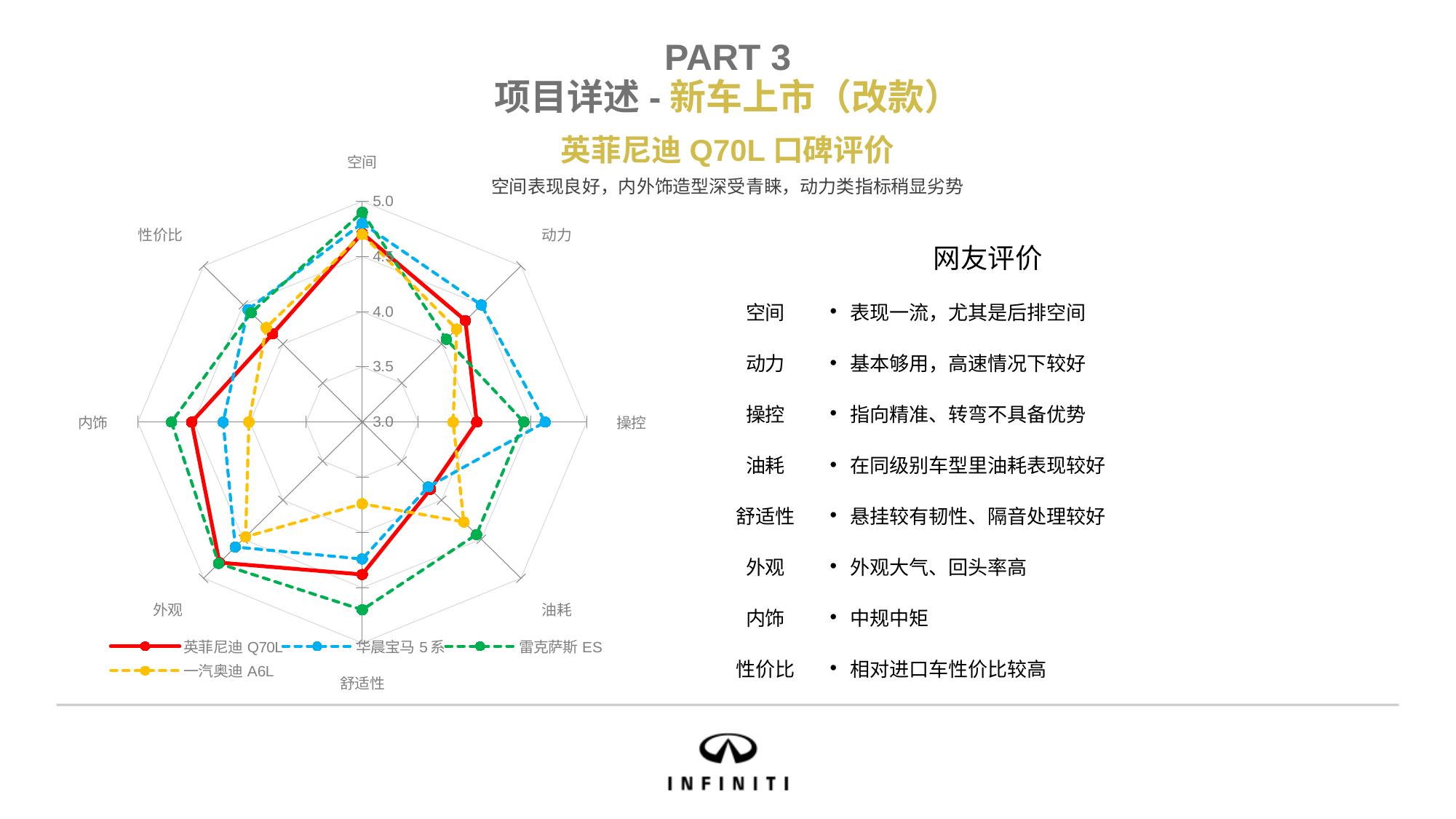

PART 3
项目详述-新车上市（改款）
英菲尼迪Q70L口碑评价

### Chart

| Category | 英菲尼迪Q70L | 华晨宝马5系 | 雷克萨斯ES | 一汽奥迪A6L |
|---|---|---|---|---|
| 空间 | 4.71 | 4.8 | 4.9 | 4.7 |
| 动力 | 4.3 | 4.5 | 4.06 | 4.19 |
| 操控 | 4.02 | 4.63 | 4.44 | 3.81 |
| 油耗 | 3.86 | 3.83 | 4.44 | 4.28 |
| 舒适性 | 4.38 | 4.24 | 4.7 | 3.74 |
| 外观 | 4.8 | 4.6 | 4.81 | 4.47 |
| 内饰 | 4.52 | 4.24 | 4.7 | 4.01 |
| 性价比 | 4.13 | 4.44 | 4.4 | 4.21 |
空间表现良好，内外饰造型深受青睐，动力类指标稍显劣势
|  |  |
| --- | --- |
| 空间 | 表现一流，尤其是后排空间 |
| 动力 | 基本够用，高速情况下较好 |
| 操控 | 指向精准、转弯不具备优势 |
| 油耗 | 在同级别车型里油耗表现较好 |
| 舒适性 | 悬挂较有韧性、隔音处理较好 |
| 外观 | 外观大气、回头率高 |
| 内饰 | 中规中矩 |
| 性价比 | 相对进口车性价比较高 |
网友评价